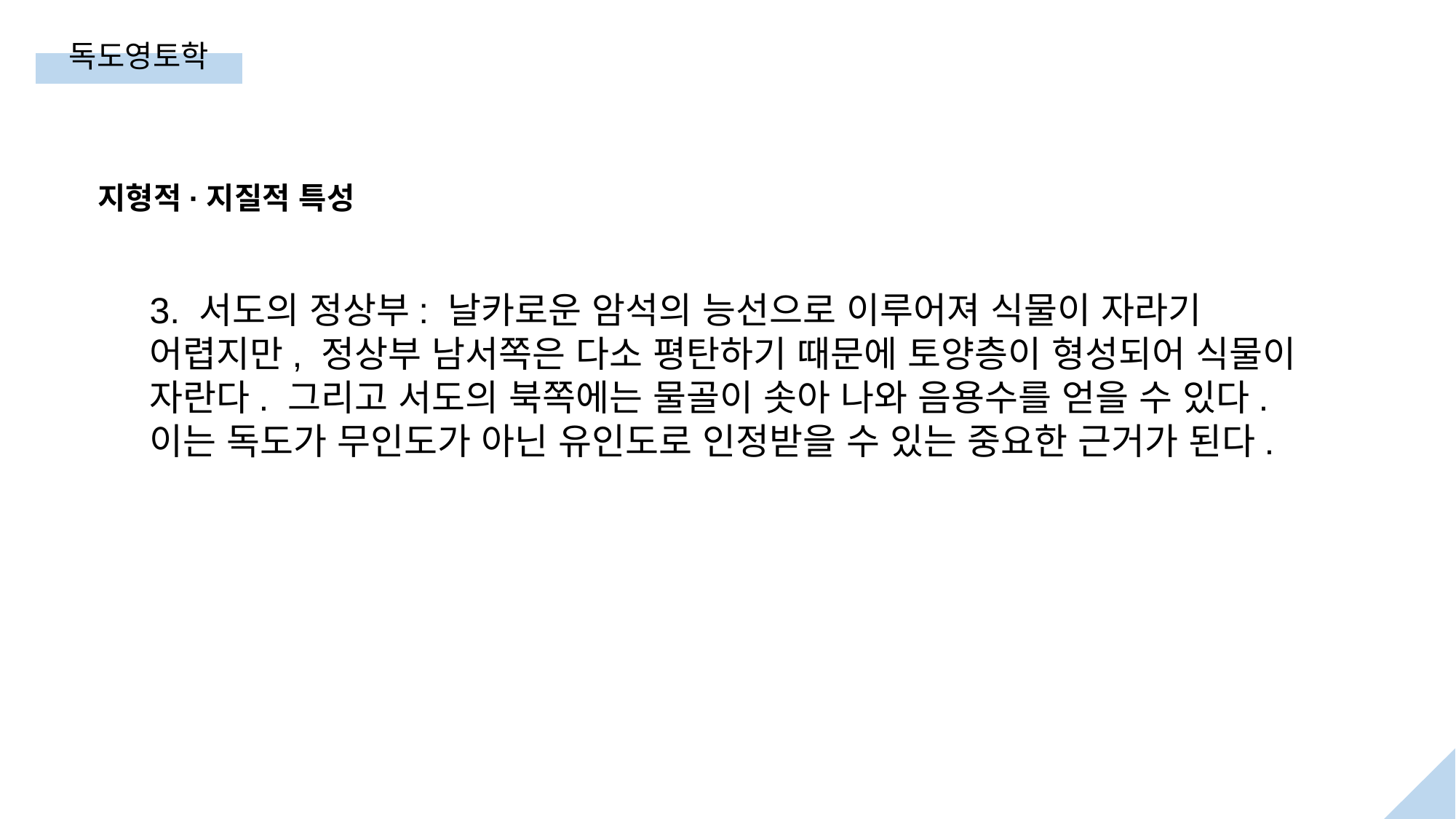

독도영토학

지형적·지질적 특성
3. 서도의 정상부: 날카로운 암석의 능선으로 이루어져 식물이 자라기 어렵지만, 정상부 남서쪽은 다소 평탄하기 때문에 토양층이 형성되어 식물이 자란다. 그리고 서도의 북쪽에는 물골이 솟아 나와 음용수를 얻을 수 있다. 이는 독도가 무인도가 아닌 유인도로 인정받을 수 있는 중요한 근거가 된다.